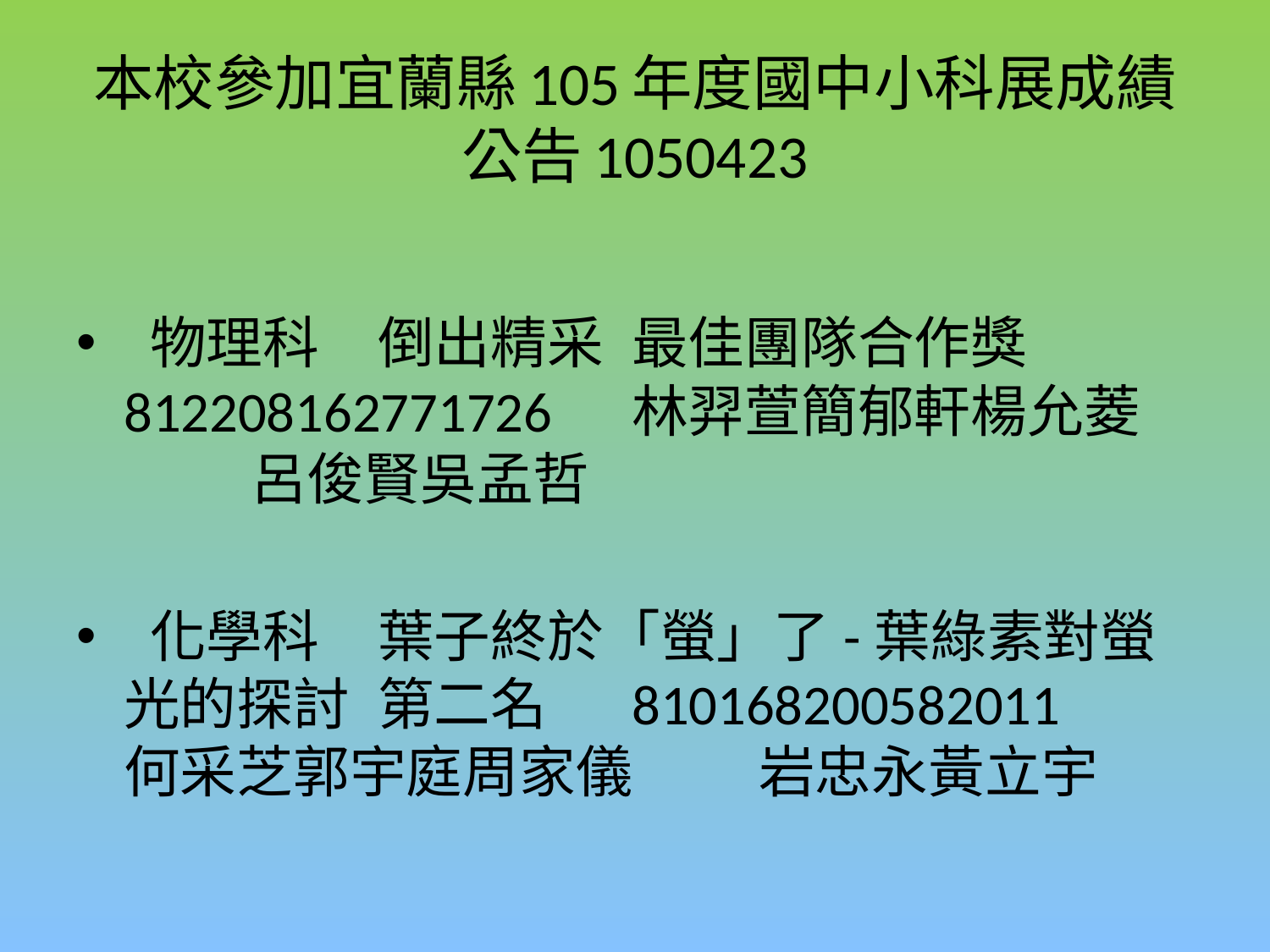

# 本校參加宜蘭縣105年度國中小科展成績公告1050423

 物理科	倒出精采	最佳團隊合作獎	812208162771726	林羿萱簡郁軒楊允菱	呂俊賢吳孟哲

 化學科	葉子終於「螢」了-葉綠素對螢光的探討	第二名	810168200582011	何采芝郭宇庭周家儀	岩忠永黃立宇